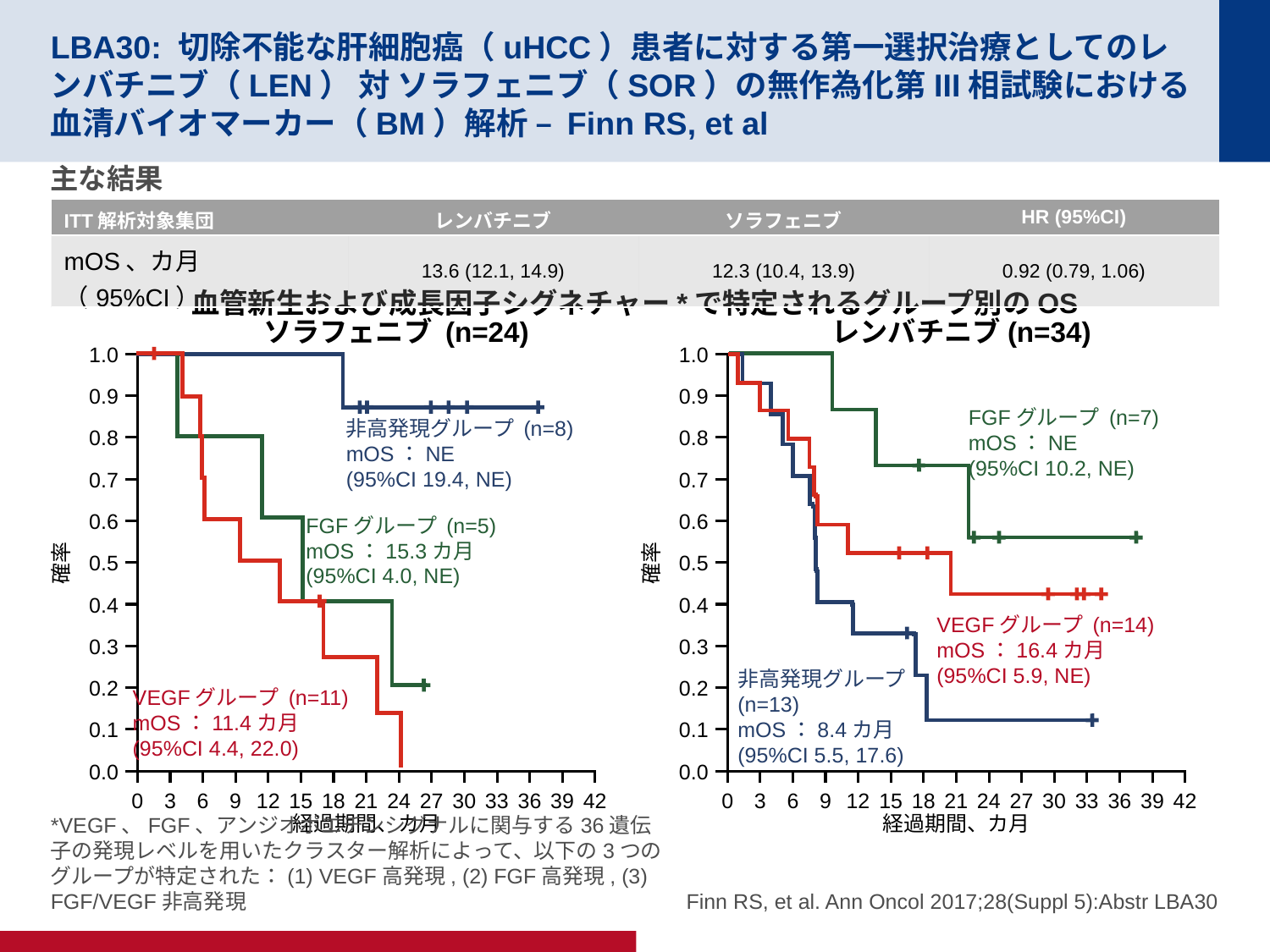

# LBA30: 切除不能な肝細胞癌（uHCC）患者に対する第一選択治療としてのレンバチニブ（LEN） 対 ソラフェニブ（SOR）の無作為化第III相試験における血清バイオマーカー（BM）解析 – Finn RS, et al
主な結果
| ITT解析対象集団 | レンバチニブ | ソラフェニブ | HR (95%CI) |
| --- | --- | --- | --- |
| mOS、カ月（95%CI） | 13.6 (12.1, 14.9) | 12.3 (10.4, 13.9) | 0.92 (0.79, 1.06) |
血管新生および成長因子シグネチャー*で特定されるグループ別のOS
ソラフェニブ (n=24)
レンバチニブ(n=34)
1.0
1.0

0.9
0.9
FGFグループ (n=7)
mOS：NE
(95%CI 10.2, NE)
非高発現グループ (n=8)
mOS：NE
(95%CI 19.4, NE)
0.8
0.8
0.7
0.7
0.6
0.6
FGFグループ (n=5)
mOS：15.3カ月
(95%CI 4.0, NE)
確率
確率
0.5
0.5
0.4
0.4
VEGFグループ (n=14)
mOS：16.4カ月
(95%CI 5.9, NE)
0.3
0.3
非高発現グループ
(n=13)
mOS：8.4カ月
(95%CI 5.5, 17.6)
0.2
0.2
VEGFグループ (n=11)
mOS：11.4カ月
(95%CI 4.4, 22.0)
0.1
0.1
0.0
0.0
0
3
6
9
12
15
18
21
24
27
30
33
36
39
42
0
3
6
9
12
15
18
21
24
27
30
33
36
39
42
経過期間、カ月
経過期間、カ月

*VEGF、FGF、アンジオポエチンシグナルに関与する36遺伝子の発現レベルを用いたクラスター解析によって、以下の3つのグループが特定された：(1) VEGF高発現, (2) FGF高発現, (3) FGF/VEGF非高発現
Finn RS, et al. Ann Oncol 2017;28(Suppl 5):Abstr LBA30